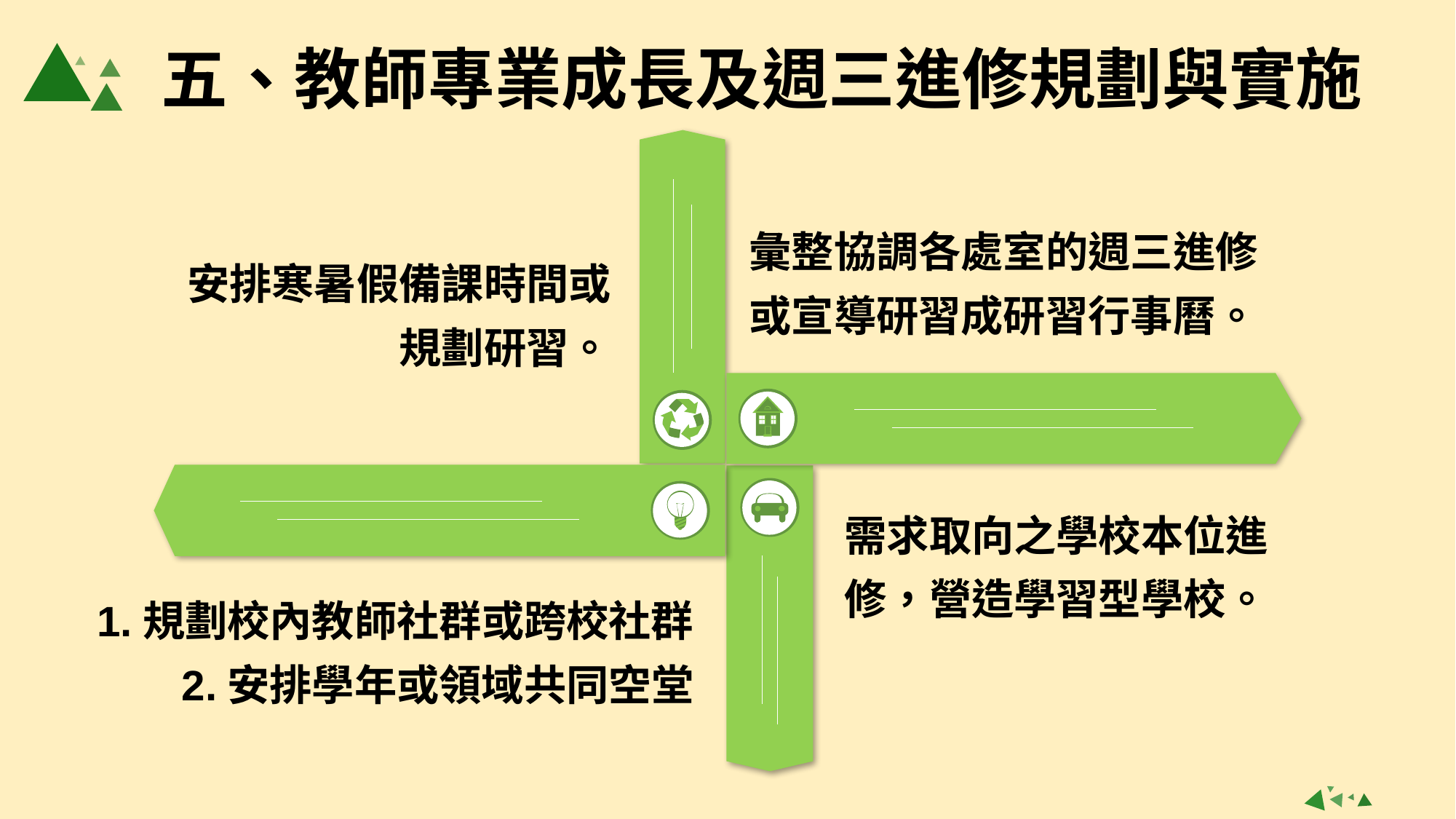

五、教師專業成長及週三進修規劃與實施

彙整協調各處室的週三進修或宣導研習成研習行事曆。
安排寒暑假備課時間或規劃研習。

需求取向之學校本位進修，營造學習型學校。
1.規劃校內教師社群或跨校社群
2.安排學年或領域共同空堂